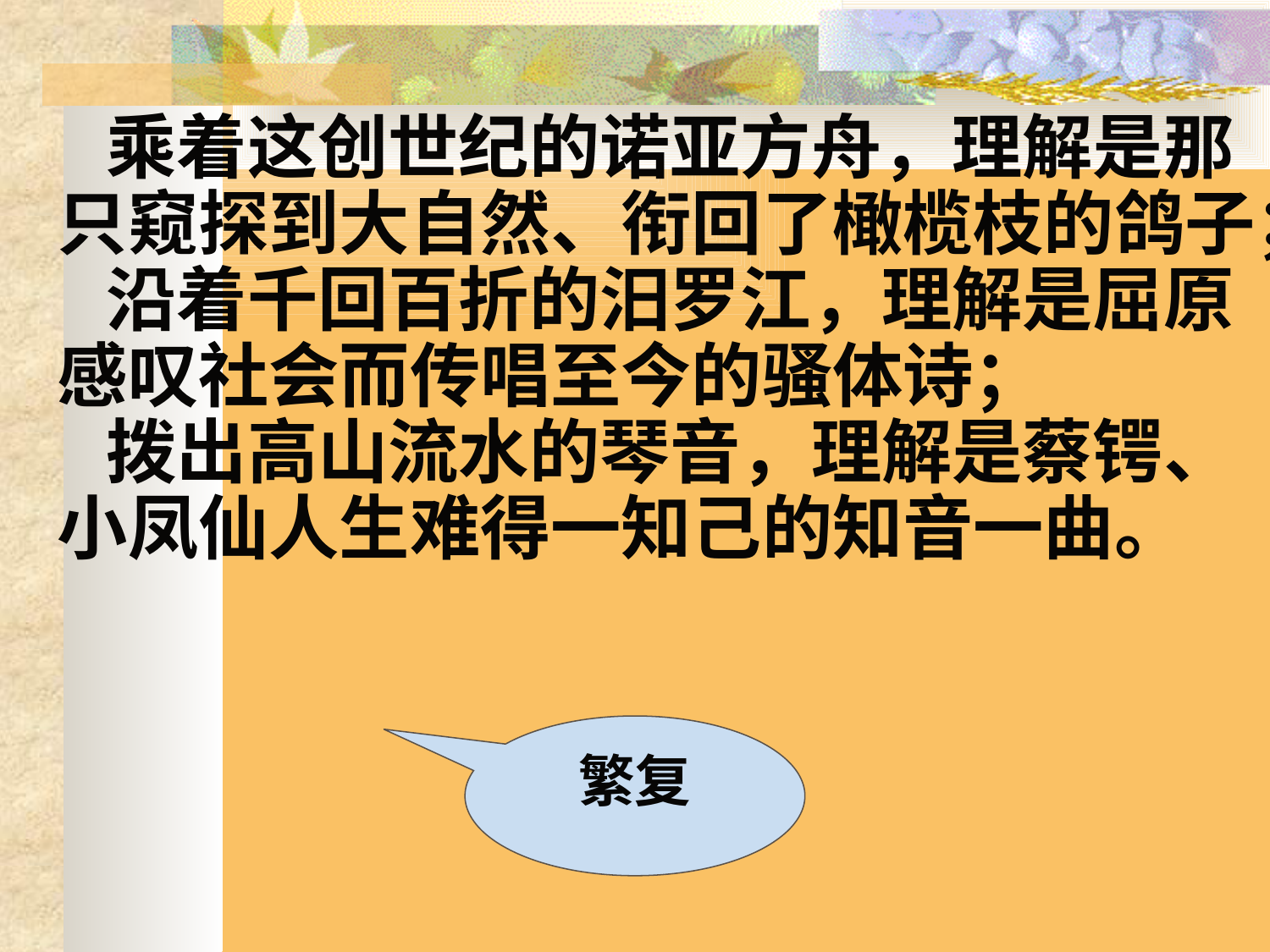

乘着这创世纪的诺亚方舟，理解是那只窥探到大自然、衔回了橄榄枝的鸽子；
  沿着千回百折的汨罗江，理解是屈原感叹社会而传唱至今的骚体诗；
  拨出高山流水的琴音，理解是蔡锷、小凤仙人生难得一知己的知音一曲。
繁复